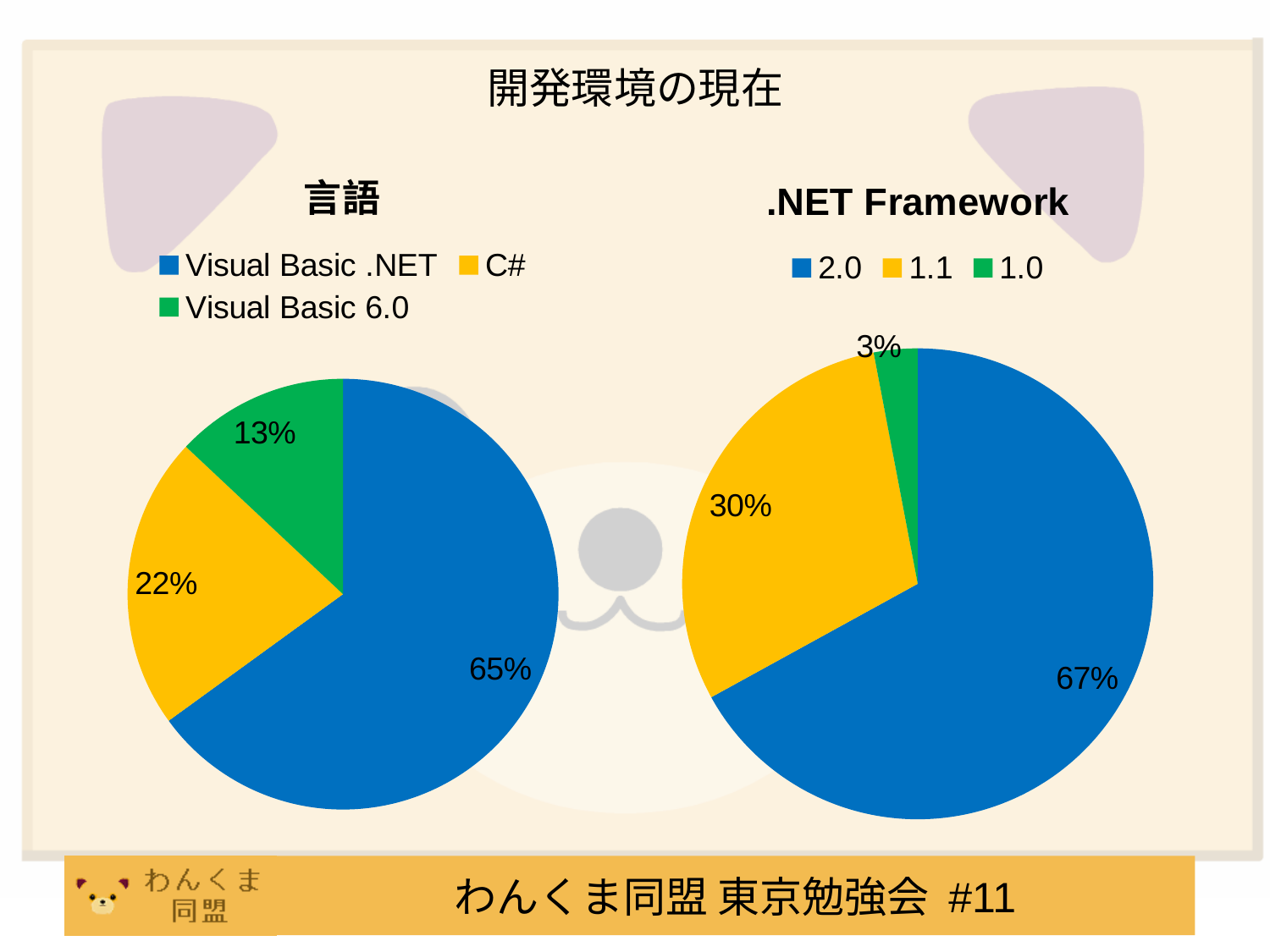

# 開発環境の現在

### Chart:

| Category | 言語 |
|---|---|
| Visual Basic .NET | 65.0 |
| C# | 22.0 |
| Visual Basic 6.0 | 13.0 |

### Chart:

| Category | .NET Framework |
|---|---|
| 2.0 | 67.0 |
| 1.1 | 30.0 |
| 1.0 | 3.0 |